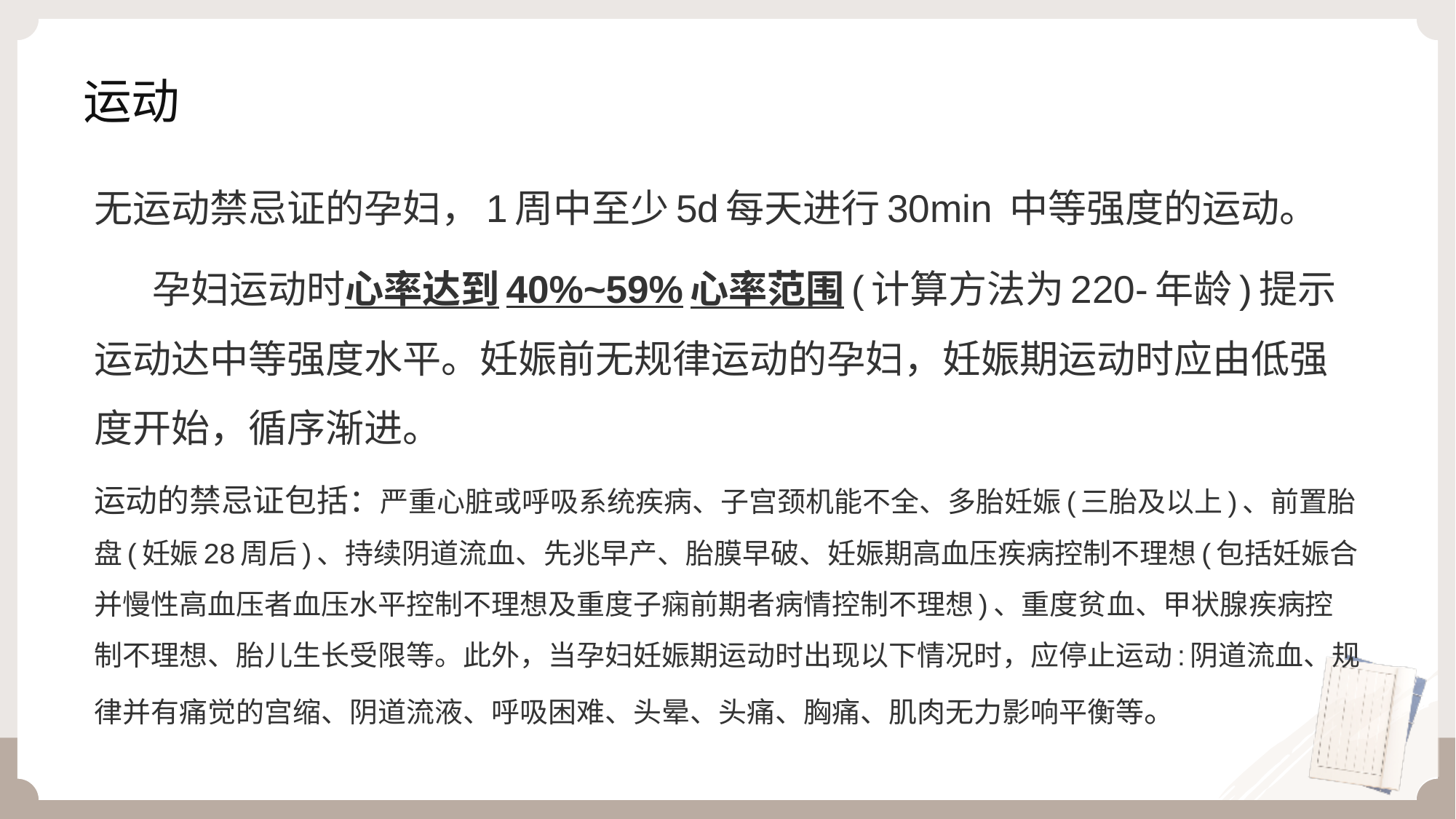

# 运动
无运动禁忌证的孕妇，1周中至少5d每天进行30min 中等强度的运动。
      孕妇运动时心率达到40%~59%心率范围(计算方法为220-年龄)提示运动达中等强度水平。妊娠前无规律运动的孕妇，妊娠期运动时应由低强度开始，循序渐进。
运动的禁忌证包括：严重心脏或呼吸系统疾病、子宫颈机能不全、多胎妊娠(三胎及以上)、前置胎盘(妊娠28周后)、持续阴道流血、先兆早产、胎膜早破、妊娠期高血压疾病控制不理想(包括妊娠合并慢性高血压者血压水平控制不理想及重度子痫前期者病情控制不理想)、重度贫血、甲状腺疾病控制不理想、胎儿生长受限等。此外，当孕妇妊娠期运动时出现以下情况时，应停止运动:阴道流血、规律并有痛觉的宫缩、阴道流液、呼吸困难、头晕、头痛、胸痛、肌肉无力影响平衡等。